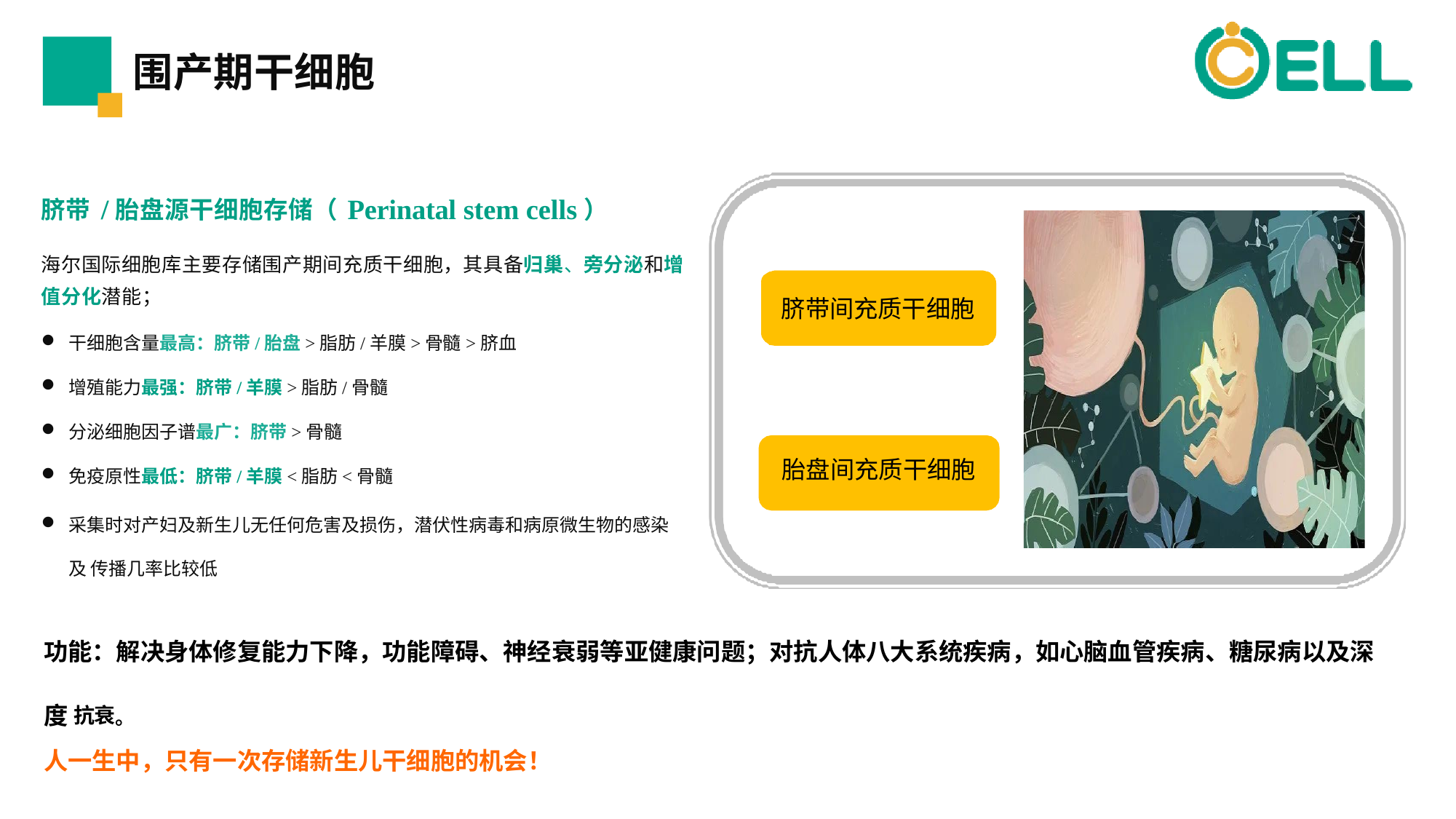

# 围产期⼲细胞

脐带/胎盘源⼲细胞存储（Perinatal stem cells）
海尔国际细胞库主要存储围产期间充质⼲细胞，其具备归巢、旁分泌和增

值分化潜能；

⼲细胞含量最⾼：脐带/胎盘>脂肪/⽺膜>⻣髓>脐⾎

增殖能⼒最强：脐带/⽺膜>脂肪/⻣髓

分泌细胞因⼦谱最⼴：脐带>⻣髓

免疫原性最低：脐带/⽺膜<脂肪<⻣髓
采集时对产妇及新⽣⼉⽆任何危害及损伤，潜伏性病毒和病原微⽣物的感染及 传播⼏率⽐较低
脐带间充质⼲细胞

胎盘间充质⼲细胞
功能：解决身体修复能⼒下降，功能障碍、神经衰弱等亚健康问题；对抗⼈体⼋⼤系统疾病，如⼼脑⾎管疾病、糖尿病以及深度 抗衰。
⼈⼀⽣中，只有⼀次存储新⽣⼉⼲细胞的机会！